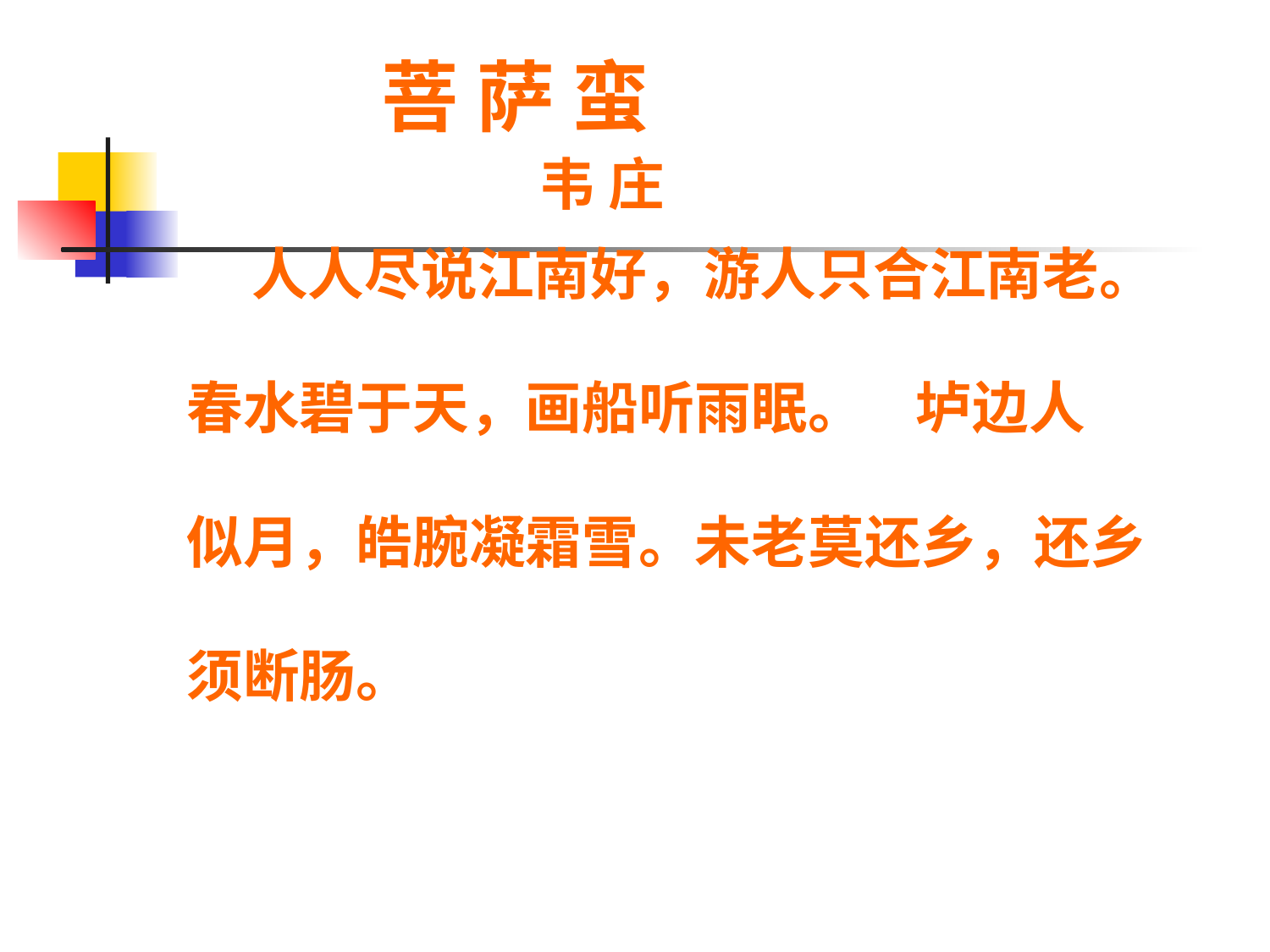

菩 萨 蛮
                韦 庄
    人人尽说江南好，游人只合江南老。

春水碧于天，画船听雨眠。    垆边人

似月，皓腕凝霜雪。未老莫还乡，还乡

须断肠。